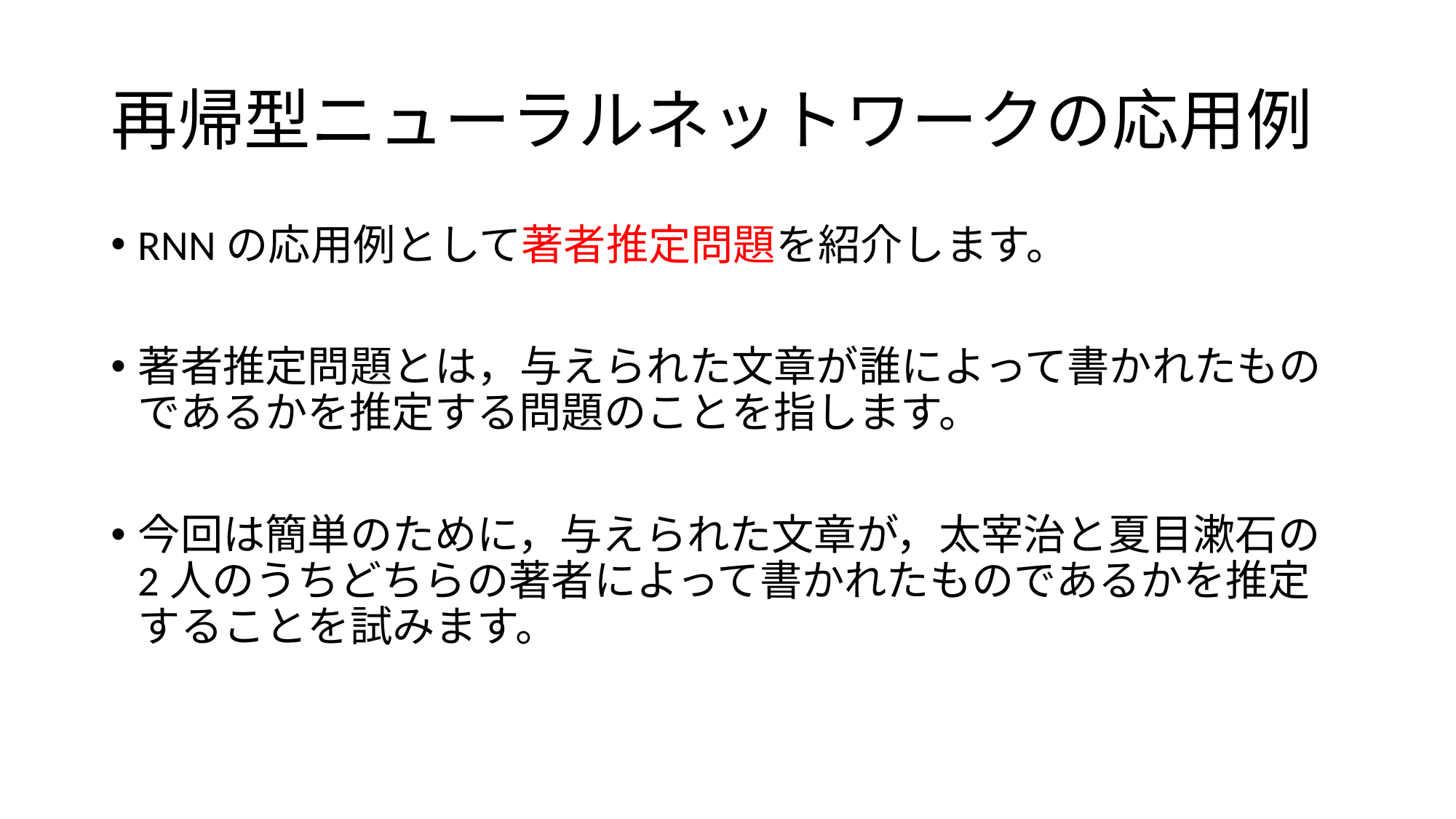

# 再帰型ニューラルネットワークの応用例
RNNの応用例として著者推定問題を紹介します。

著者推定問題とは，与えられた文章が誰によって書かれたものであるかを推定する問題のことを指します。

今回は簡単のために，与えられた文章が，太宰治と夏目漱石の2人のうちどちらの著者によって書かれたものであるかを推定することを試みます。